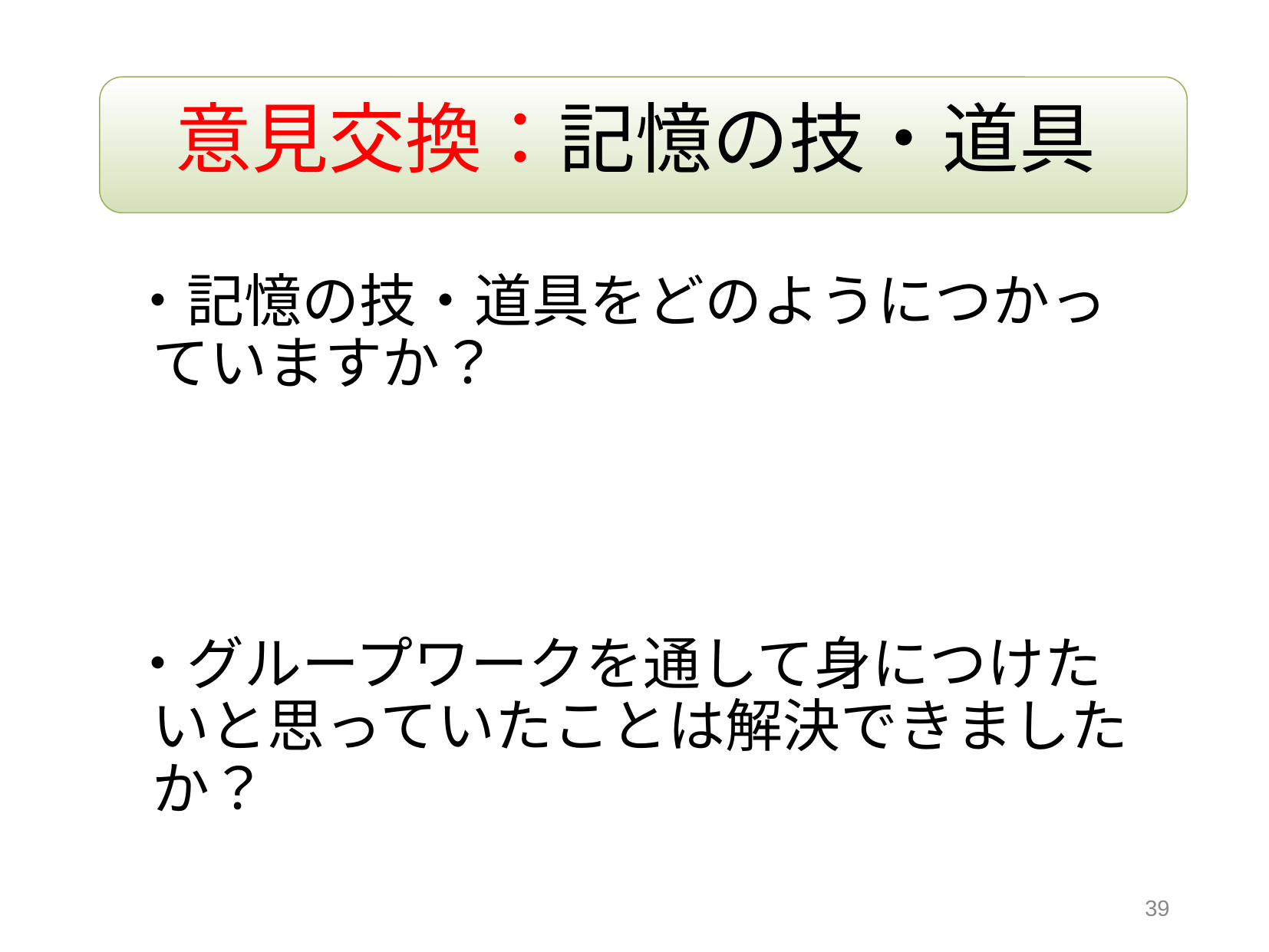

意見交換：記憶の技・道具

・記憶の技・道具をどのようにつかっていますか？

・グループワークを通して身につけたいと思っていたことは解決できましたか？
39